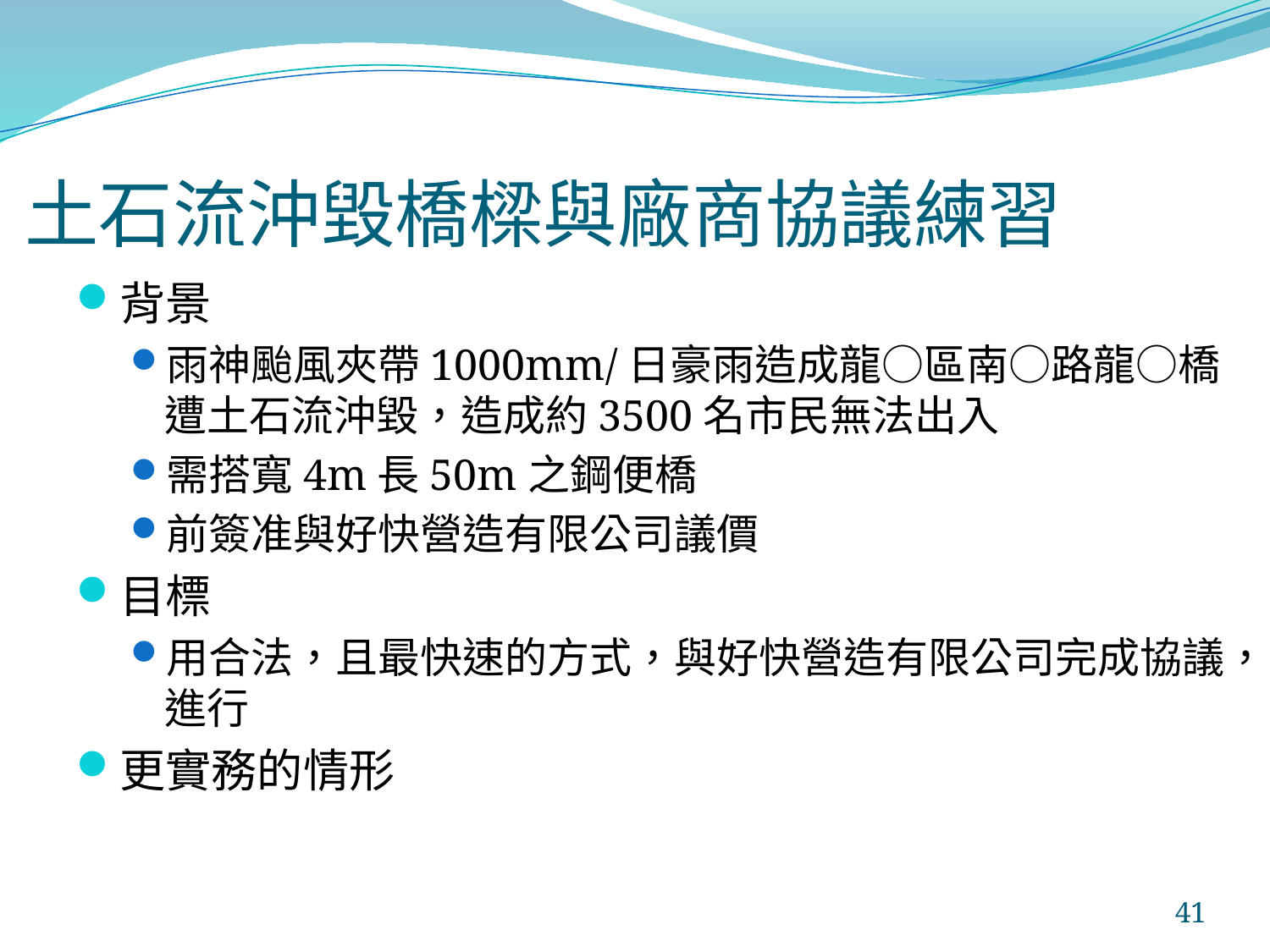

# 土石流沖毀橋樑與廠商協議練習
背景
雨神颱風夾帶1000mm/日豪雨造成龍○區南○路龍○橋遭土石流沖毀，造成約3500名市民無法出入
需搭寬4m長50m之鋼便橋
前簽准與好快營造有限公司議價
目標
用合法，且最快速的方式，與好快營造有限公司完成協議，進行
更實務的情形
41